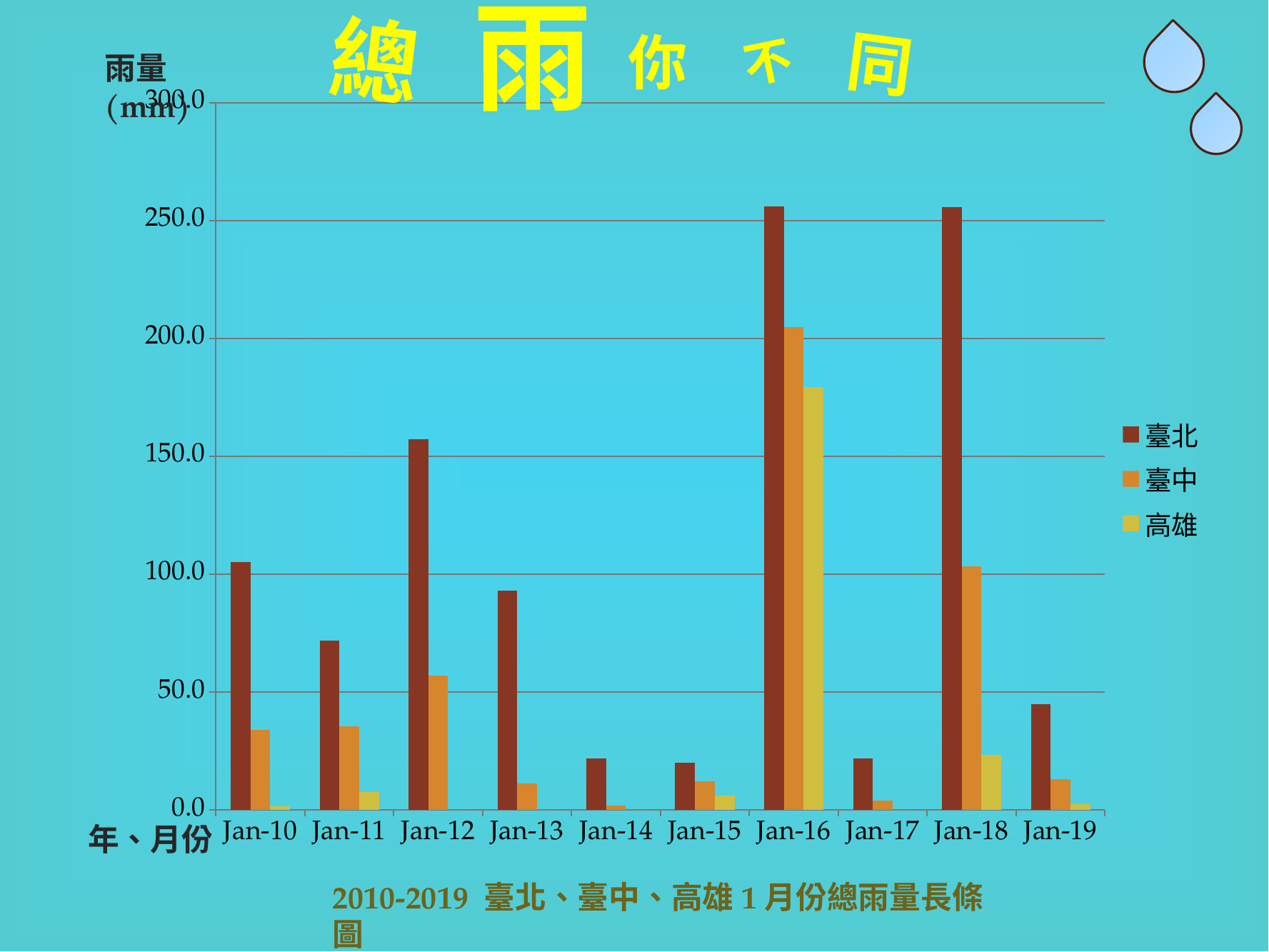

雨
總
同
你
不

雨量(mm)

### Chart

| Category | 臺北 | 臺中 | 高雄 |
|---|---|---|---|
| 43466 | 45.0 | 13.0 | 2.5 |
| 43101 | 255.8 | 103.5 | 23.5 |
| 42736 | 21.8 | 4.0 | 0.0 |
| 42370 | 256.0 | 204.9 | 179.5 |
| 42005 | 20.0 | 12.3 | 6.0 |
| 41640 | 21.8 | 2.0 | 0.0 |
| 41275 | 93.0 | 11.2 | 0.0 |
| 40909 | 157.4 | 57.1 | 0.0 |
| 40544 | 71.9 | 35.4 | 7.7 |
| 40179 | 105.3 | 34.1 | 1.5 |
|  | None | None | None |
年、月份
2010-2019 臺北、臺中、高雄1月份總雨量長條圖